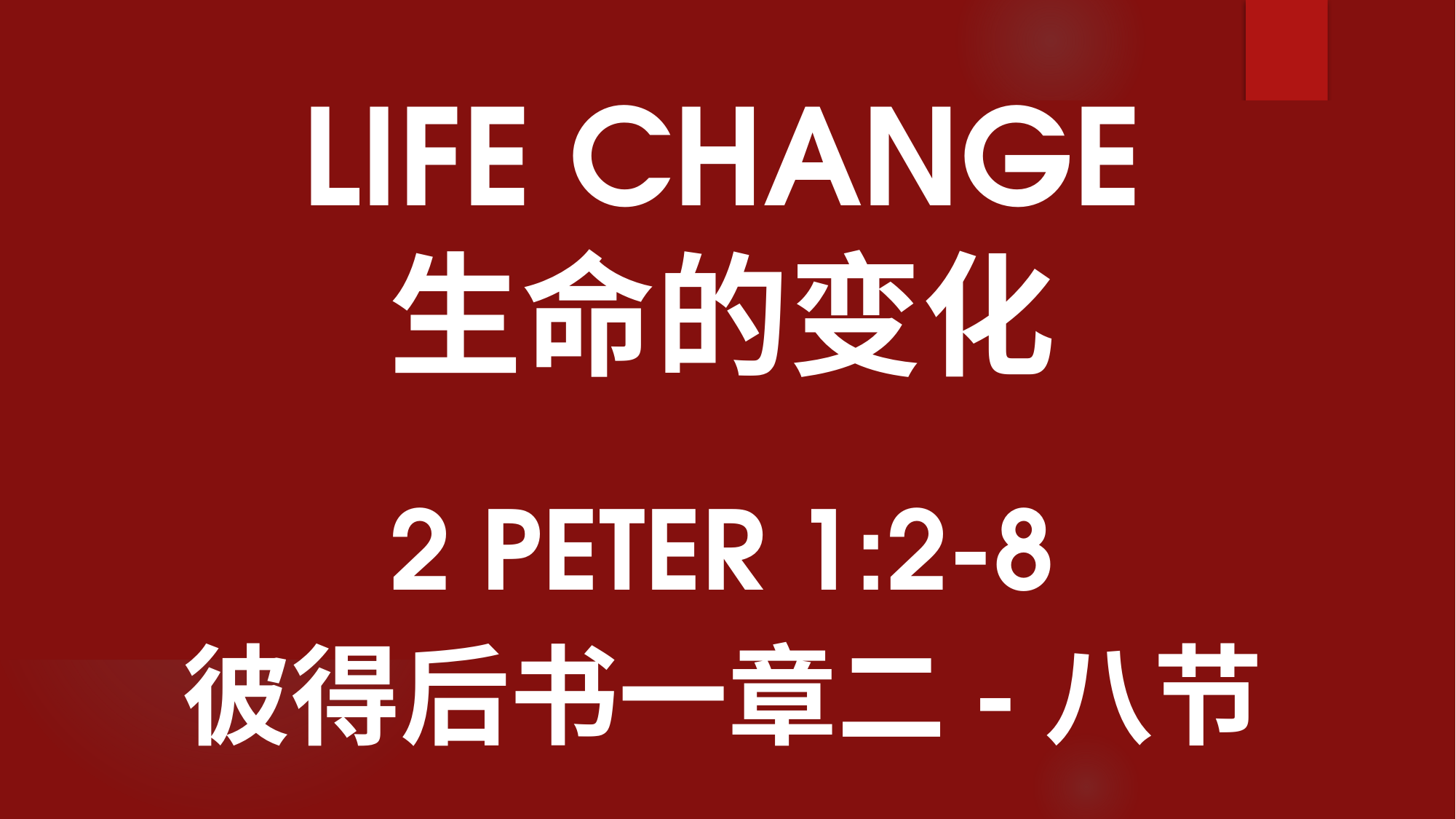

# LIFE CHANGE 生命的变化
2 PETER 1:2-8
彼得后书一章二-八节